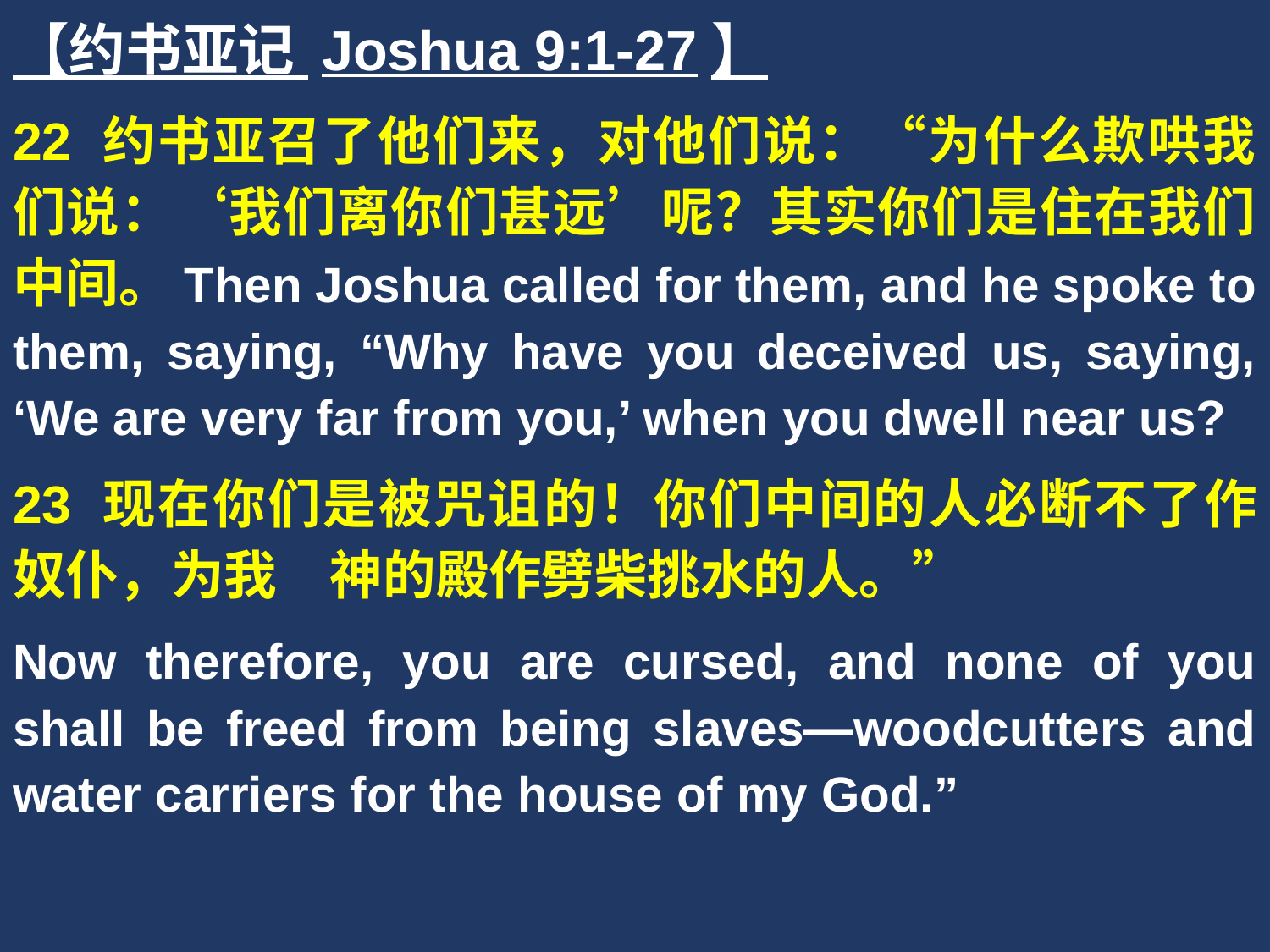

【约书亚记 Joshua 9:1-27】
22 约书亚召了他们来，对他们说：“为什么欺哄我们说：‘我们离你们甚远’呢？其实你们是住在我们中间。Then Joshua called for them, and he spoke to them, saying, “Why have you deceived us, saying, ‘We are very far from you,’ when you dwell near us?
23 现在你们是被咒诅的！你们中间的人必断不了作奴仆，为我　神的殿作劈柴挑水的人。”
Now therefore, you are cursed, and none of you shall be freed from being slaves—woodcutters and water carriers for the house of my God.”